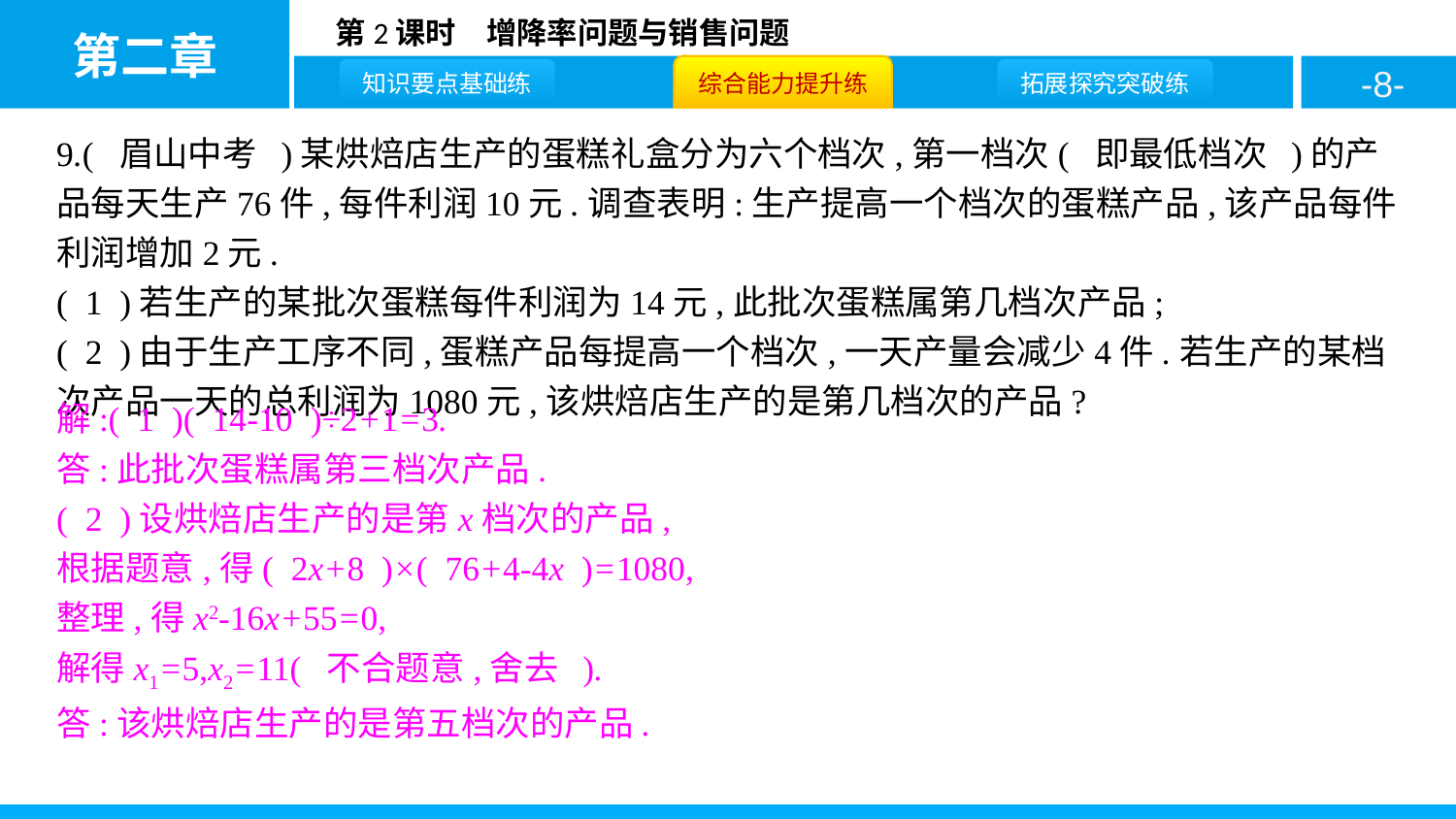

9.(  眉山中考  )某烘焙店生产的蛋糕礼盒分为六个档次,第一档次(  即最低档次  )的产品每天生产76件,每件利润10元.调查表明:生产提高一个档次的蛋糕产品,该产品每件利润增加2元.
(  1  )若生产的某批次蛋糕每件利润为14元,此批次蛋糕属第几档次产品;
(  2  )由于生产工序不同,蛋糕产品每提高一个档次,一天产量会减少4件.若生产的某档次产品一天的总利润为1080元,该烘焙店生产的是第几档次的产品?
解:(  1  )(  14-10  )÷2+1=3.
答:此批次蛋糕属第三档次产品.
(  2  )设烘焙店生产的是第x档次的产品,
根据题意,得(  2x+8  )×(  76+4-4x  )=1080,
整理,得x2-16x+55=0,
解得x1=5,x2=11(  不合题意,舍去  ).
答:该烘焙店生产的是第五档次的产品.